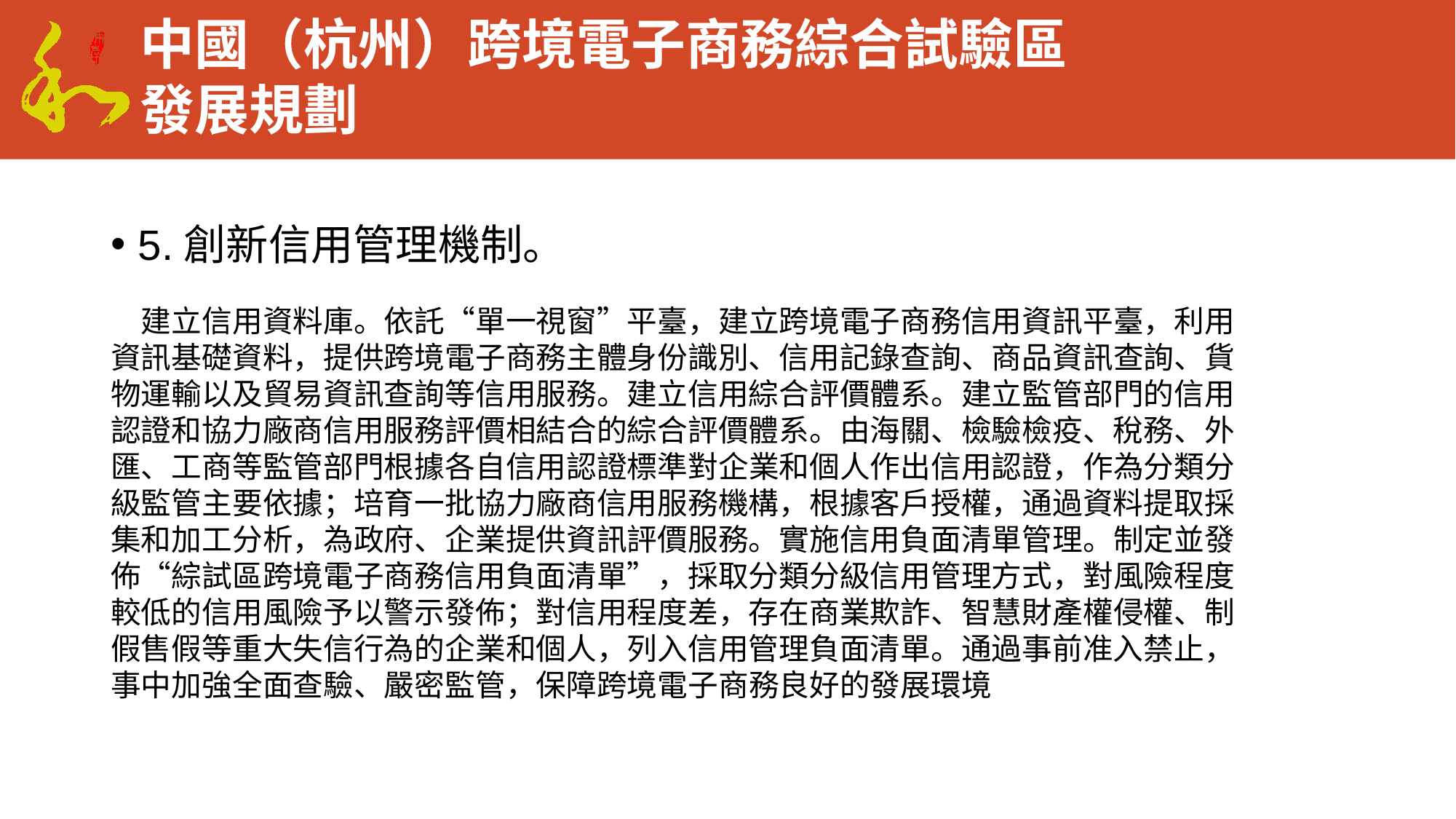

# 中國（杭州）跨境電子商務綜合試驗區 發展規劃
5.創新信用管理機制。
　建立信用資料庫。依託“單一視窗”平臺，建立跨境電子商務信用資訊平臺，利用資訊基礎資料，提供跨境電子商務主體身份識別、信用記錄查詢、商品資訊查詢、貨物運輸以及貿易資訊查詢等信用服務。建立信用綜合評價體系。建立監管部門的信用認證和協力廠商信用服務評價相結合的綜合評價體系。由海關、檢驗檢疫、稅務、外匯、工商等監管部門根據各自信用認證標準對企業和個人作出信用認證，作為分類分級監管主要依據；培育一批協力廠商信用服務機構，根據客戶授權，通過資料提取採集和加工分析，為政府、企業提供資訊評價服務。實施信用負面清單管理。制定並發佈“綜試區跨境電子商務信用負面清單”，採取分類分級信用管理方式，對風險程度較低的信用風險予以警示發佈；對信用程度差，存在商業欺詐、智慧財產權侵權、制假售假等重大失信行為的企業和個人，列入信用管理負面清單。通過事前准入禁止，事中加強全面查驗、嚴密監管，保障跨境電子商務良好的發展環境